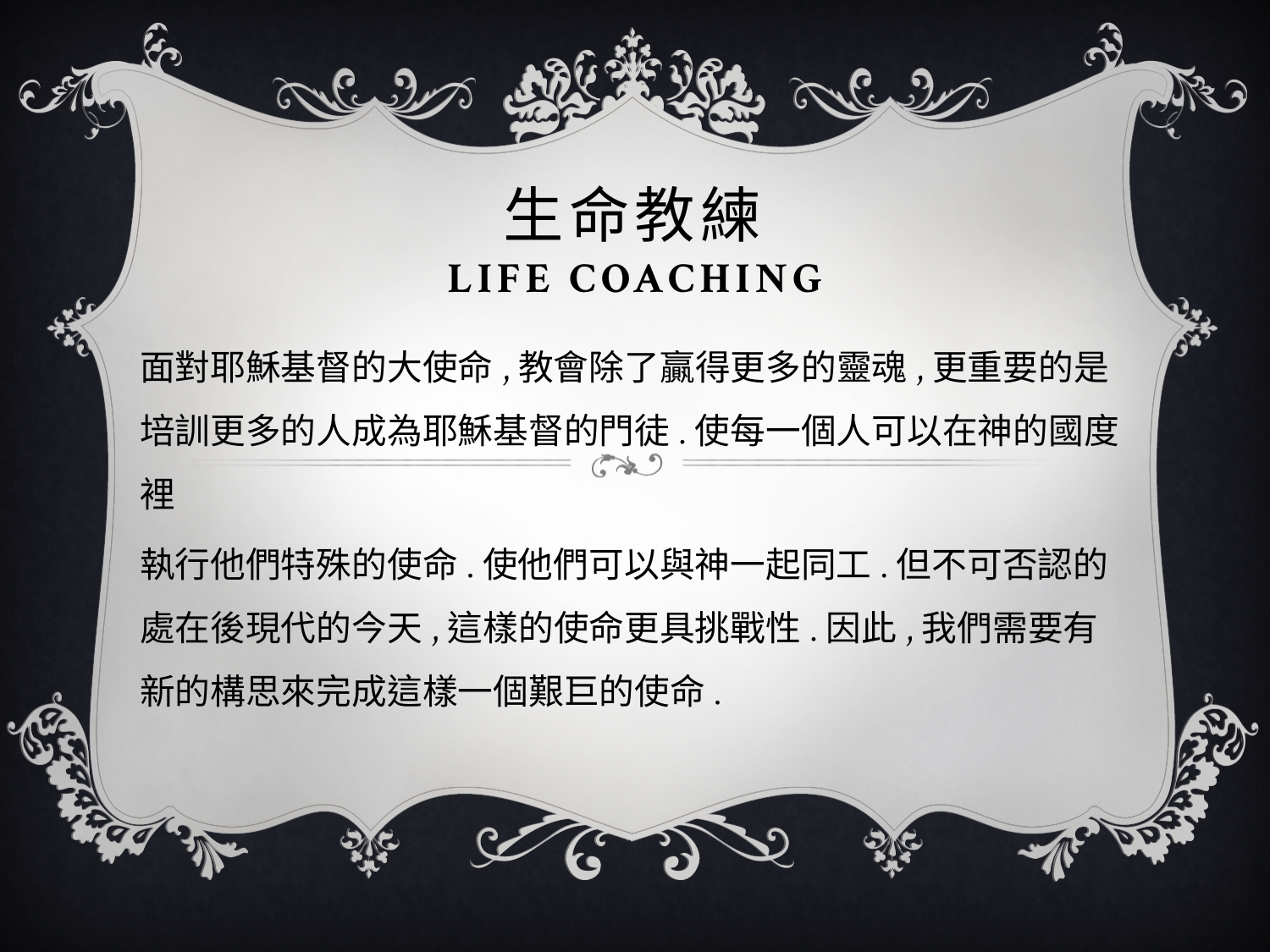

# 生命教練 Life coaching
面對耶穌基督的大使命,教會除了贏得更多的靈魂,更重要的是培訓更多的人成為耶穌基督的門徒.使每一個人可以在神的國度裡
執行他們特殊的使命.使他們可以與神一起同工.但不可否認的處在後現代的今天,這樣的使命更具挑戰性.因此,我們需要有新的構思來完成這樣一個艱巨的使命.